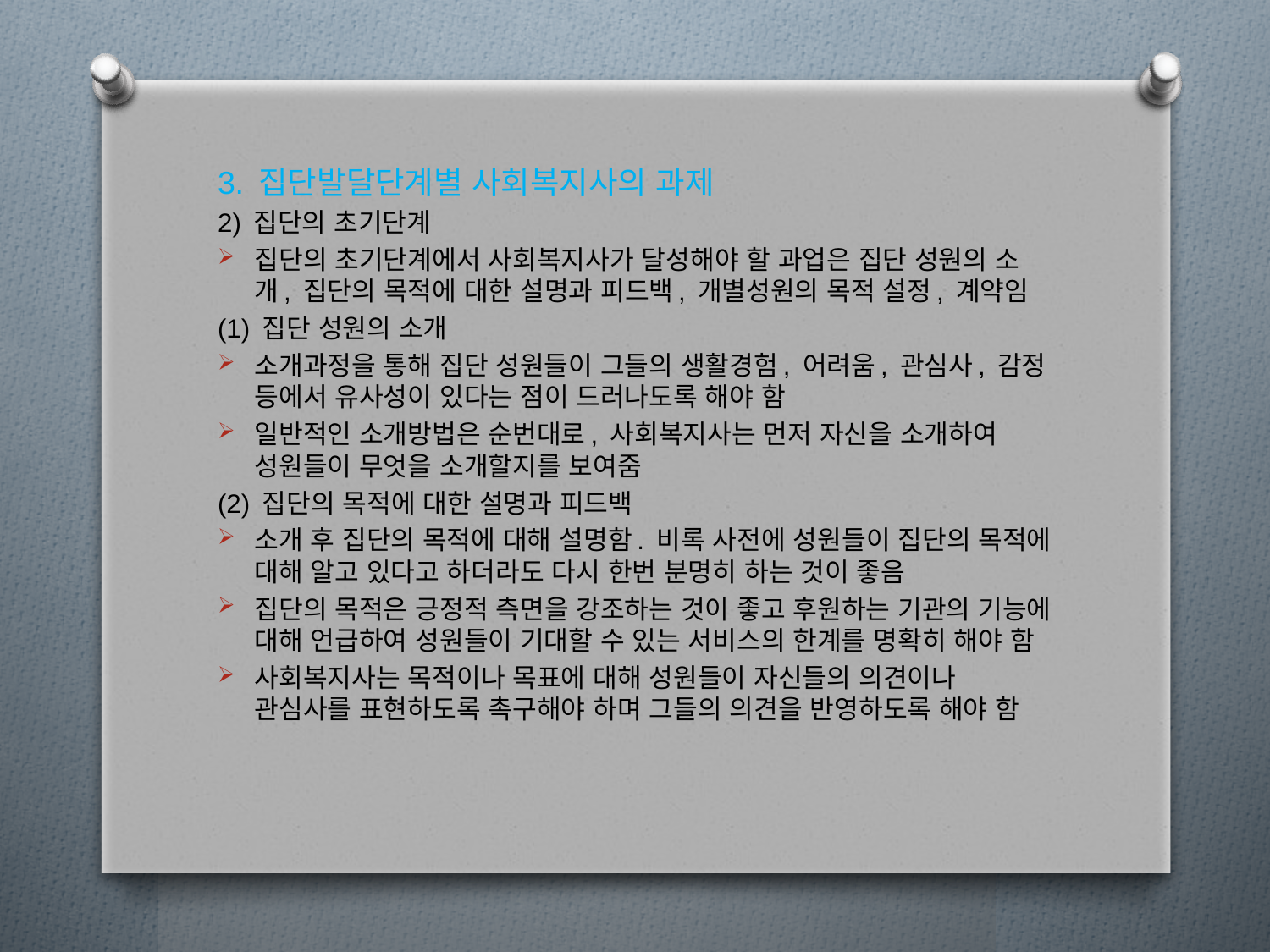

3. 집단발달단계별 사회복지사의 과제
2) 집단의 초기단계
집단의 초기단계에서 사회복지사가 달성해야 할 과업은 집단 성원의 소개, 집단의 목적에 대한 설명과 피드백, 개별성원의 목적 설정, 계약임
(1) 집단 성원의 소개
소개과정을 통해 집단 성원들이 그들의 생활경험, 어려움, 관심사, 감정 등에서 유사성이 있다는 점이 드러나도록 해야 함
일반적인 소개방법은 순번대로, 사회복지사는 먼저 자신을 소개하여 성원들이 무엇을 소개할지를 보여줌
(2) 집단의 목적에 대한 설명과 피드백
소개 후 집단의 목적에 대해 설명함. 비록 사전에 성원들이 집단의 목적에 대해 알고 있다고 하더라도 다시 한번 분명히 하는 것이 좋음
집단의 목적은 긍정적 측면을 강조하는 것이 좋고 후원하는 기관의 기능에 대해 언급하여 성원들이 기대할 수 있는 서비스의 한계를 명확히 해야 함
사회복지사는 목적이나 목표에 대해 성원들이 자신들의 의견이나 관심사를 표현하도록 촉구해야 하며 그들의 의견을 반영하도록 해야 함